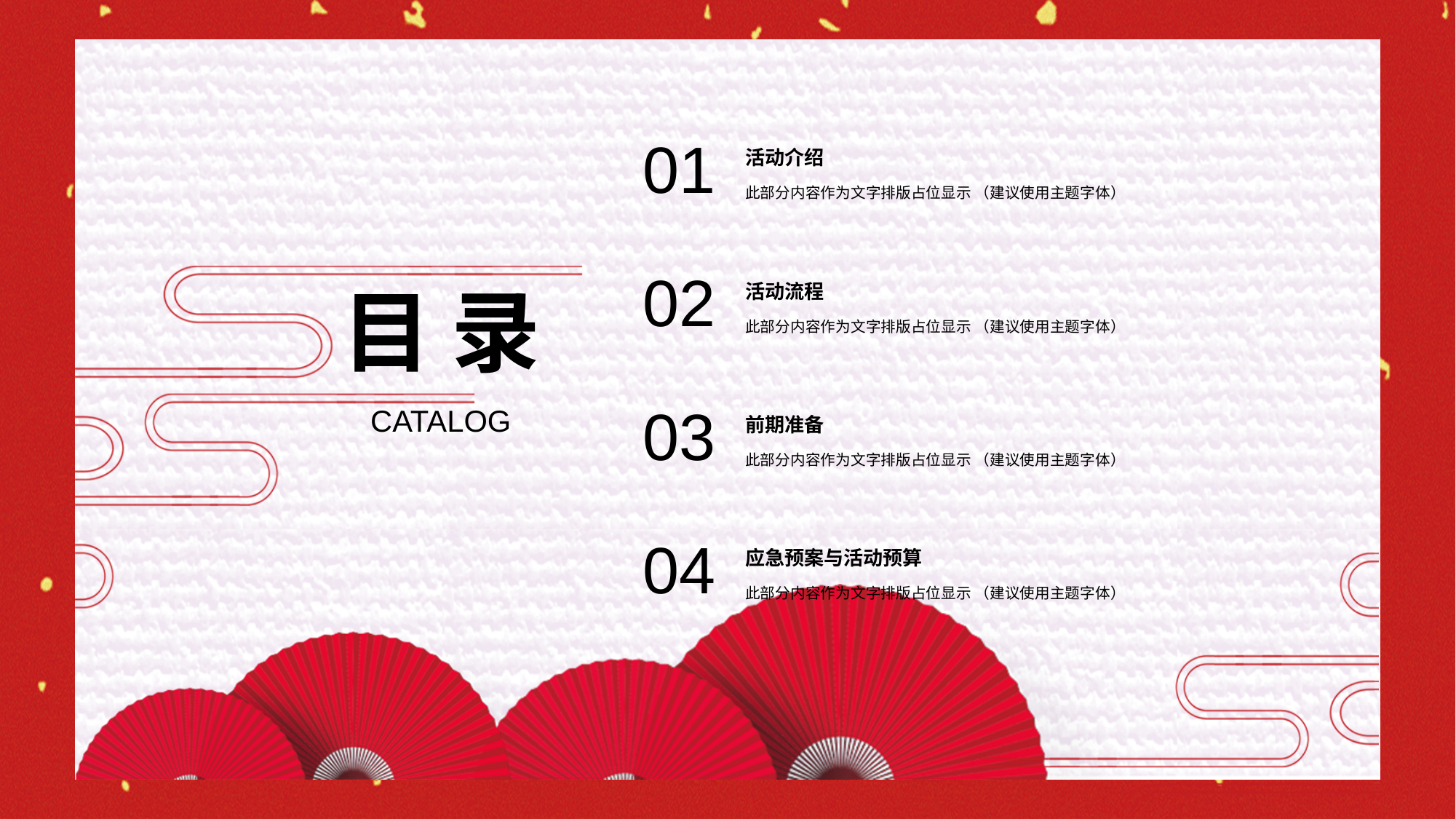

01
活动介绍
此部分内容作为文字排版占位显示 （建议使用主题字体）

02
活动流程
此部分内容作为文字排版占位显示 （建议使用主题字体）
目 录

03
前期准备
此部分内容作为文字排版占位显示 （建议使用主题字体）
CATALOG

04
应急预案与活动预算
此部分内容作为文字排版占位显示 （建议使用主题字体）